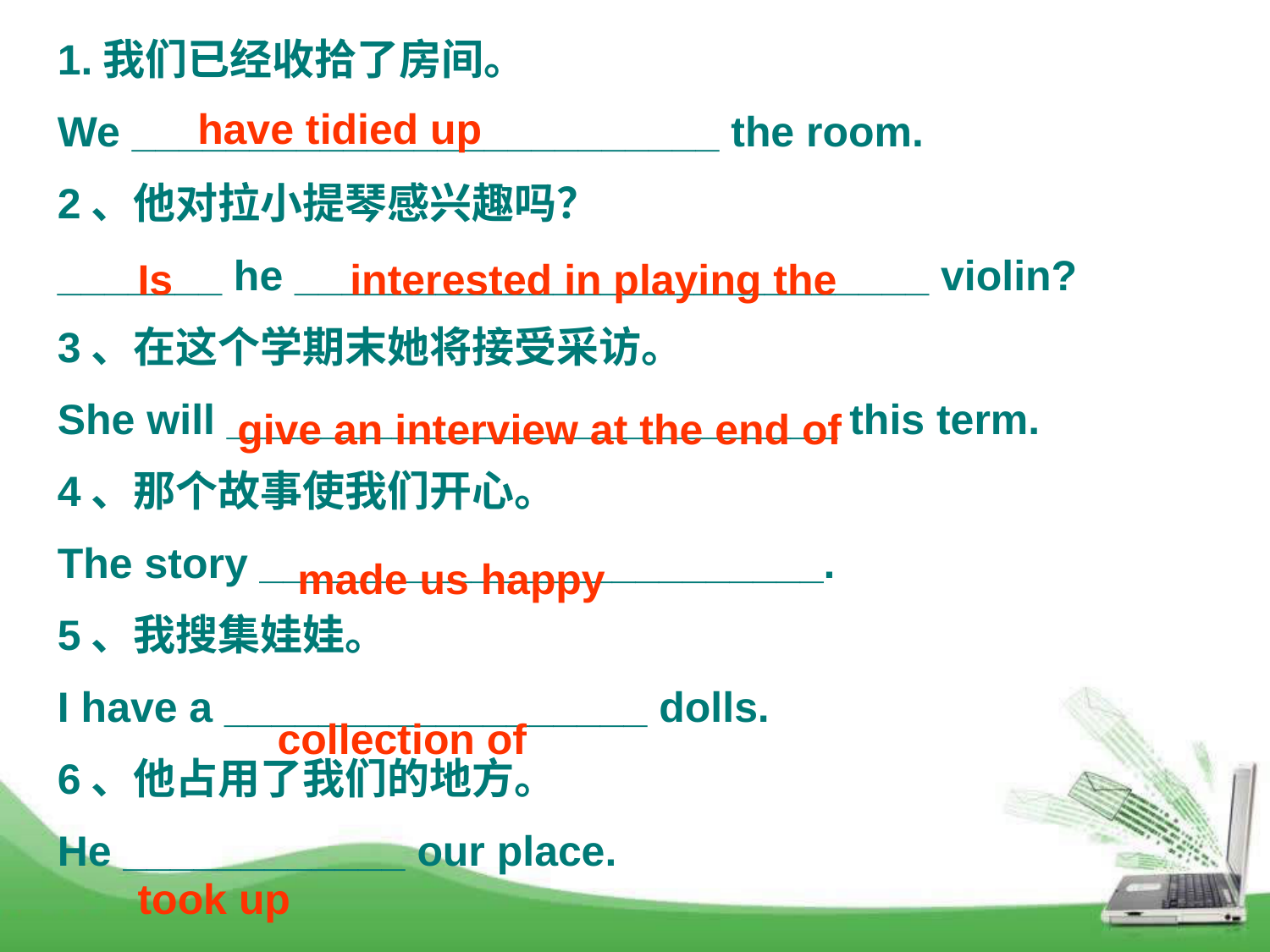

1.我们已经收拾了房间。
We _________________________ the room.
2、他对拉小提琴感兴趣吗？
_______ he ___________________________ violin?
3、在这个学期末她将接受采访。
She will __________________________ this term.
4、那个故事使我们开心。
The story ________________________.
5、我搜集娃娃。
I have a __________________ dolls.
6、他占用了我们的地方。
He ____________ our place.
have tidied up
Is               interested in playing the
give an interview at the end of
made us happy
collection of
took up